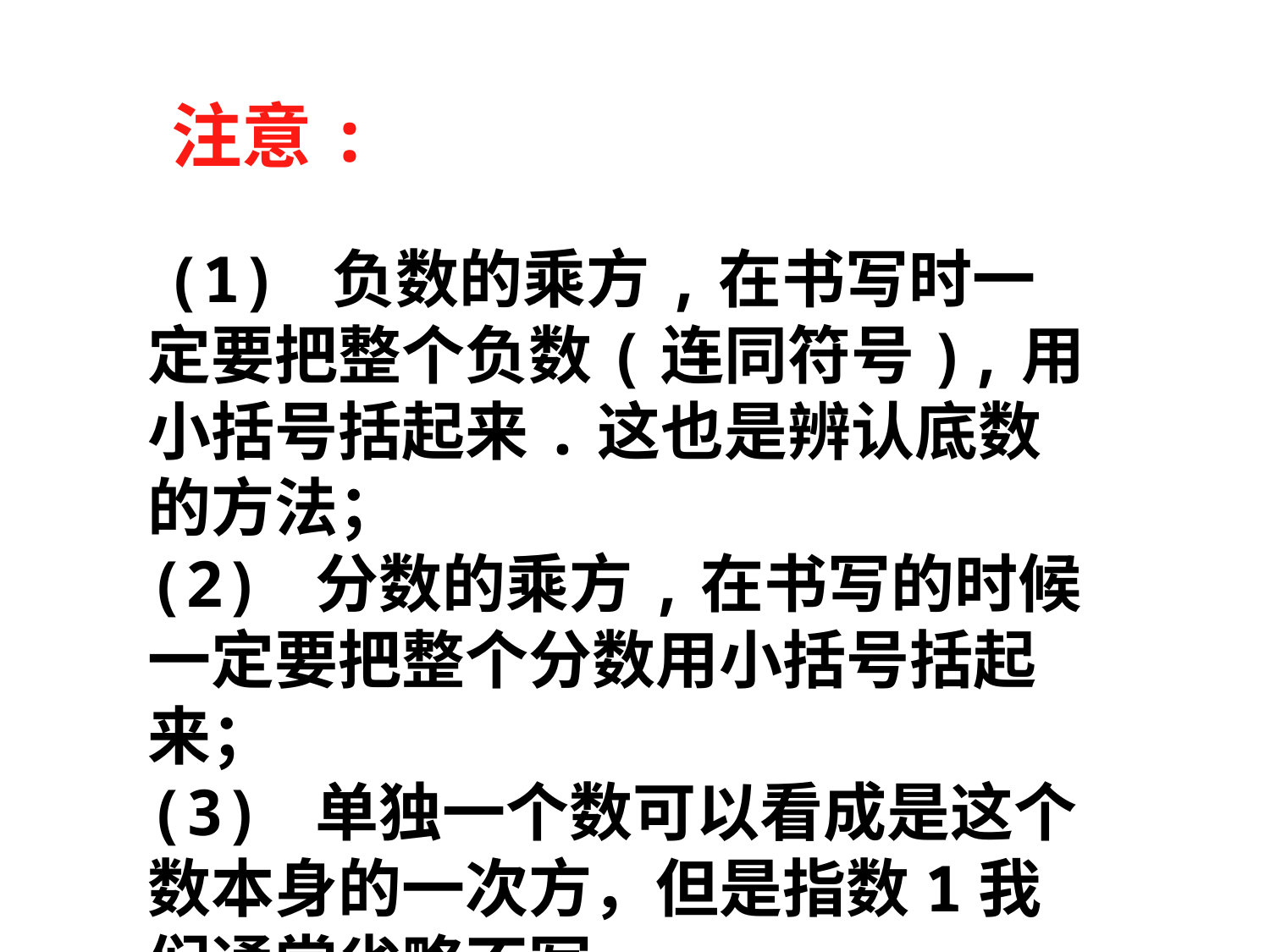

注意:

 (1) 负数的乘方,在书写时一定要把整个负数(连同符号),用小括号括起来.这也是辨认底数的方法；
(2) 分数的乘方,在书写的时候一定要把整个分数用小括号括起来；
(3) 单独一个数可以看成是这个数本身的一次方，但是指数1我们通常省略不写。